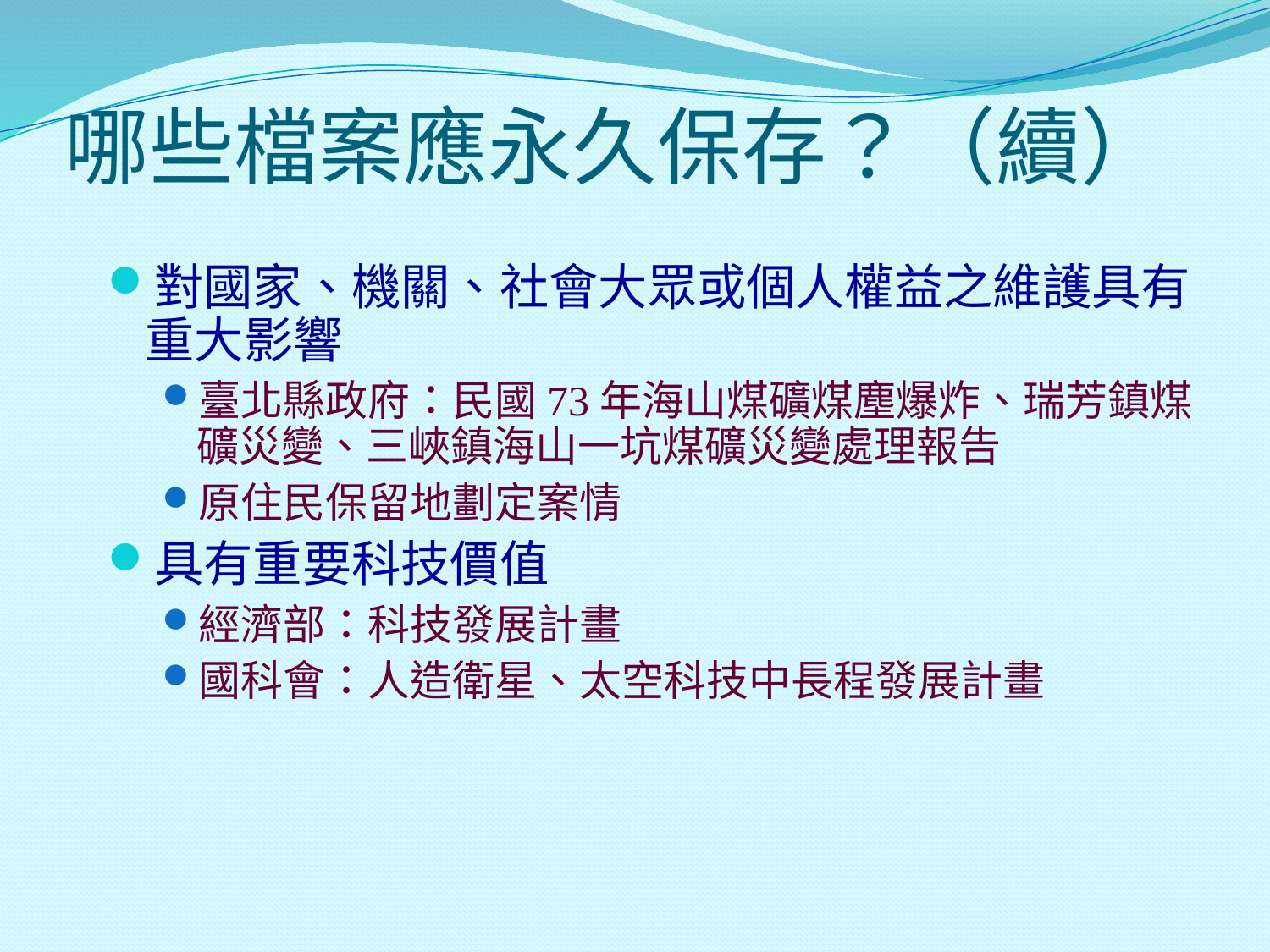

# 哪些檔案應永久保存？（續）
對國家、機關、社會大眾或個人權益之維護具有重大影響
臺北縣政府：民國73年海山煤礦煤塵爆炸、瑞芳鎮煤礦災變、三峽鎮海山一坑煤礦災變處理報告
原住民保留地劃定案情
具有重要科技價值
經濟部：科技發展計畫
國科會：人造衛星、太空科技中長程發展計畫